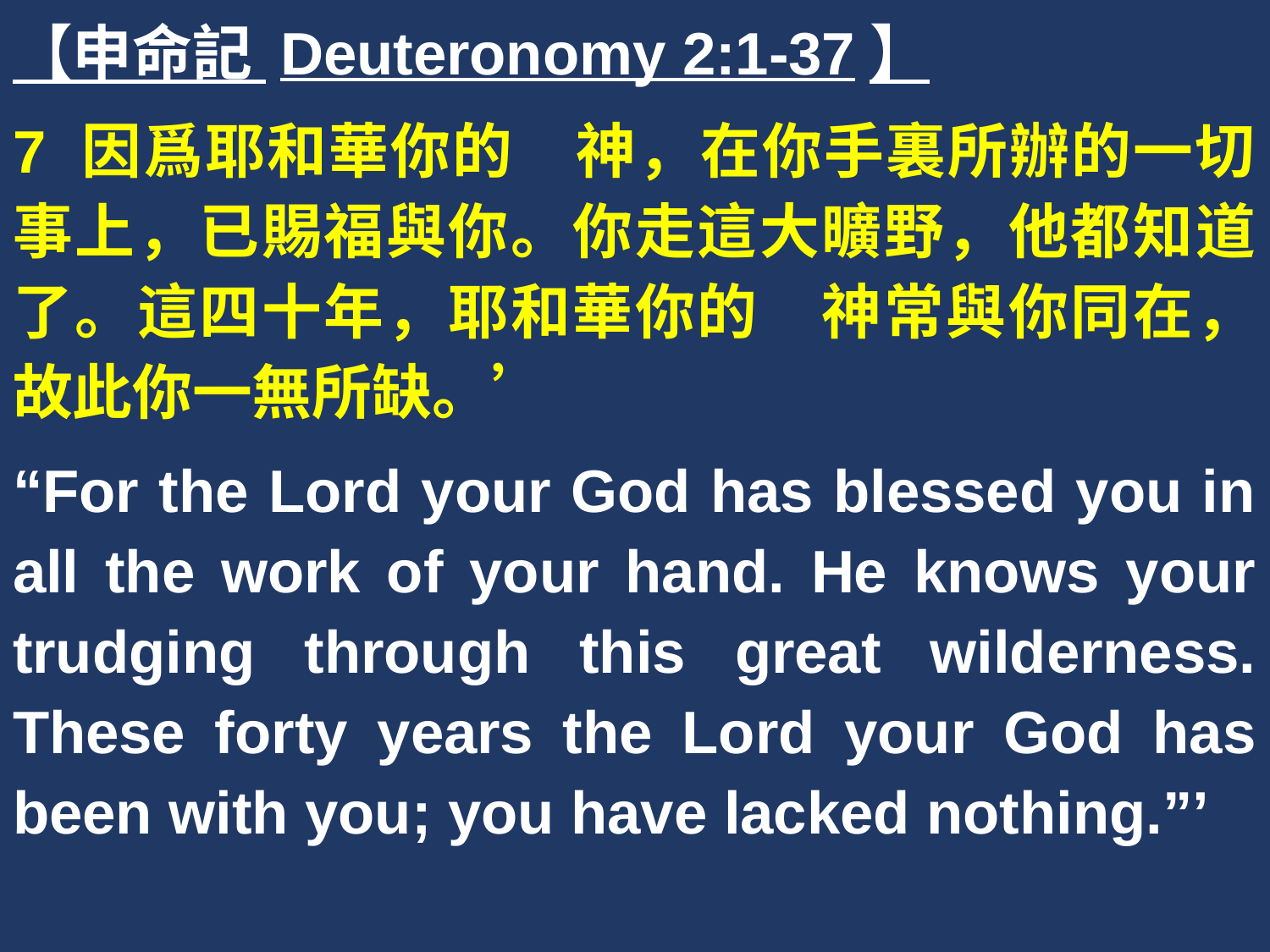

【申命記 Deuteronomy 2:1-37】
7 因爲耶和華你的　神，在你手裏所辦的一切事上，已賜福與你。你走這大曠野，他都知道了。這四十年，耶和華你的　神常與你同在，故此你一無所缺。’
“For the Lord your God has blessed you in all the work of your hand. He knows your trudging through this great wilderness. These forty years the Lord your God has been with you; you have lacked nothing.”’